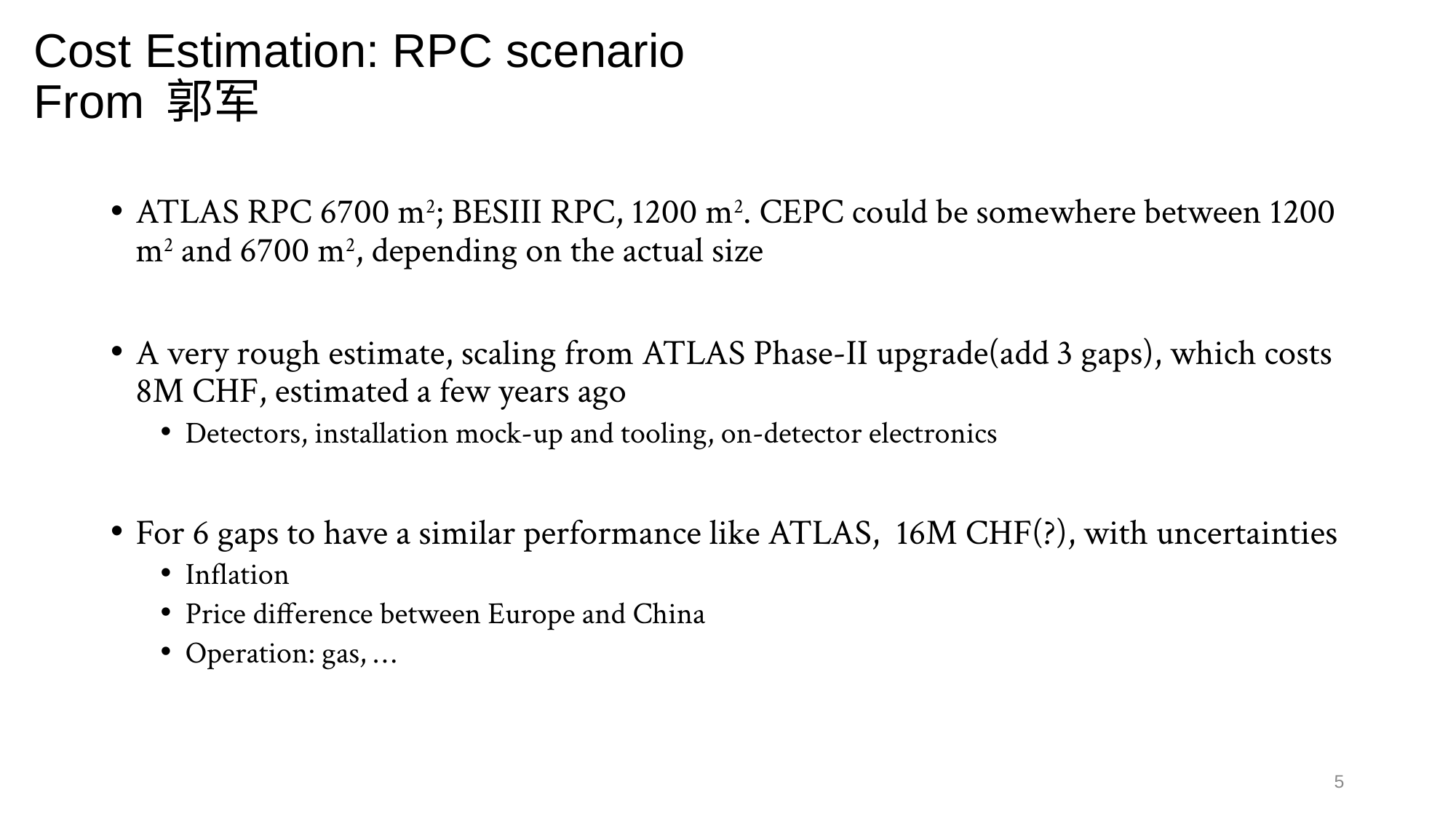

Cost Estimation: RPC scenario
From 郭军
ATLAS RPC 6700 m2; BESIII RPC, 1200 m2. CEPC could be somewhere between 1200 m2 and 6700 m2, depending on the actual size

A very rough estimate, scaling from ATLAS Phase-II upgrade(add 3 gaps), which costs 8M CHF, estimated a few years ago
Detectors, installation mock-up and tooling, on-detector electronics

For 6 gaps to have a similar performance like ATLAS,  16M CHF(?), with uncertainties
Inflation
Price difference between Europe and China
Operation: gas, …
5